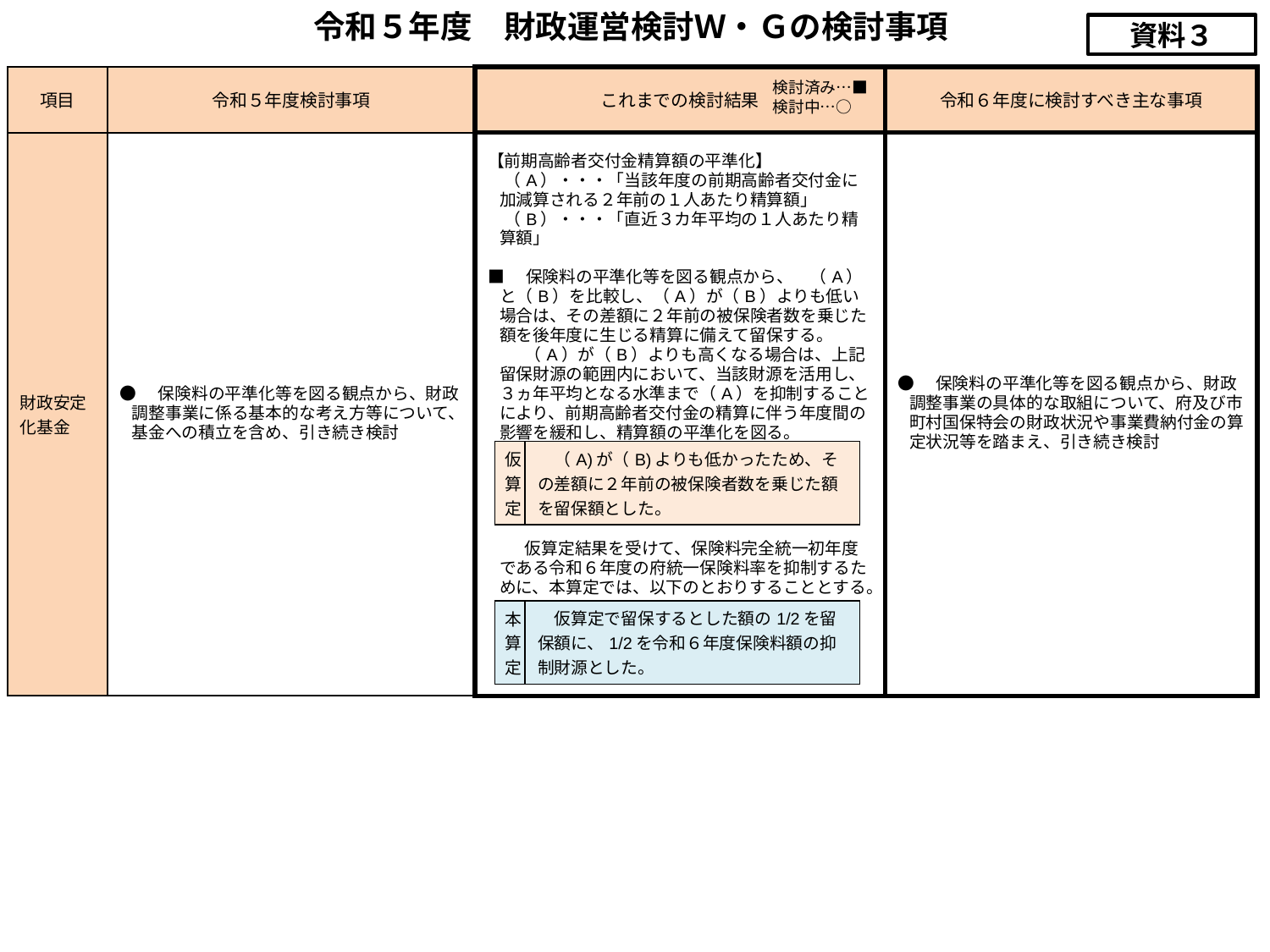

# 令和５年度　財政運営検討Ｗ・Ｇの検討事項
資料３
| 項目 | 令和５年度検討事項 | これまでの検討結果 | 令和６年度に検討すべき主な事項 |
| --- | --- | --- | --- |
| 財政安定化基金 | ●　保険料の平準化等を図る観点から、財政調整事業に係る基本的な考え方等について、基金への積立を含め、引き続き検討 | 【前期高齢者交付金精算額の平準化】 　（A）・・・「当該年度の前期高齢者交付金に加減算される２年前の１人あたり精算額」 　（B）・・・「直近３カ年平均の１人あたり精算額」 ■　保険料の平準化等を図る観点から、　（A）と（B）を比較し、（A）が（B）よりも低い場合は、その差額に２年前の被保険者数を乗じた額を後年度に生じる精算に備えて留保する。 　　 （A）が（B）よりも高くなる場合は、上記留保財源の範囲内において、当該財源を活用し、３ヵ年平均となる水準まで（A）を抑制することにより、前期高齢者交付金の精算に伴う年度間の影響を緩和し、精算額の平準化を図る。　 　　 仮算定結果を受けて、保険料完全統一初年度である令和６年度の府統一保険料率を抑制するために、本算定では、以下のとおりすることとする。 | ●　保険料の平準化等を図る観点から、財政調整事業の具体的な取組について、府及び市町村国保特会の財政状況や事業費納付金の算定状況等を踏まえ、引き続き検討 |
検討済み…■
検討中…○
| 仮算定 | （A)が（B)よりも低かったため、その差額に２年前の被保険者数を乗じた額を留保額とした。 |
| --- | --- |
| 本算定 | 仮算定で留保するとした額の1/2を留保額に、1/2を令和６年度保険料額の抑制財源とした。 |
| --- | --- |